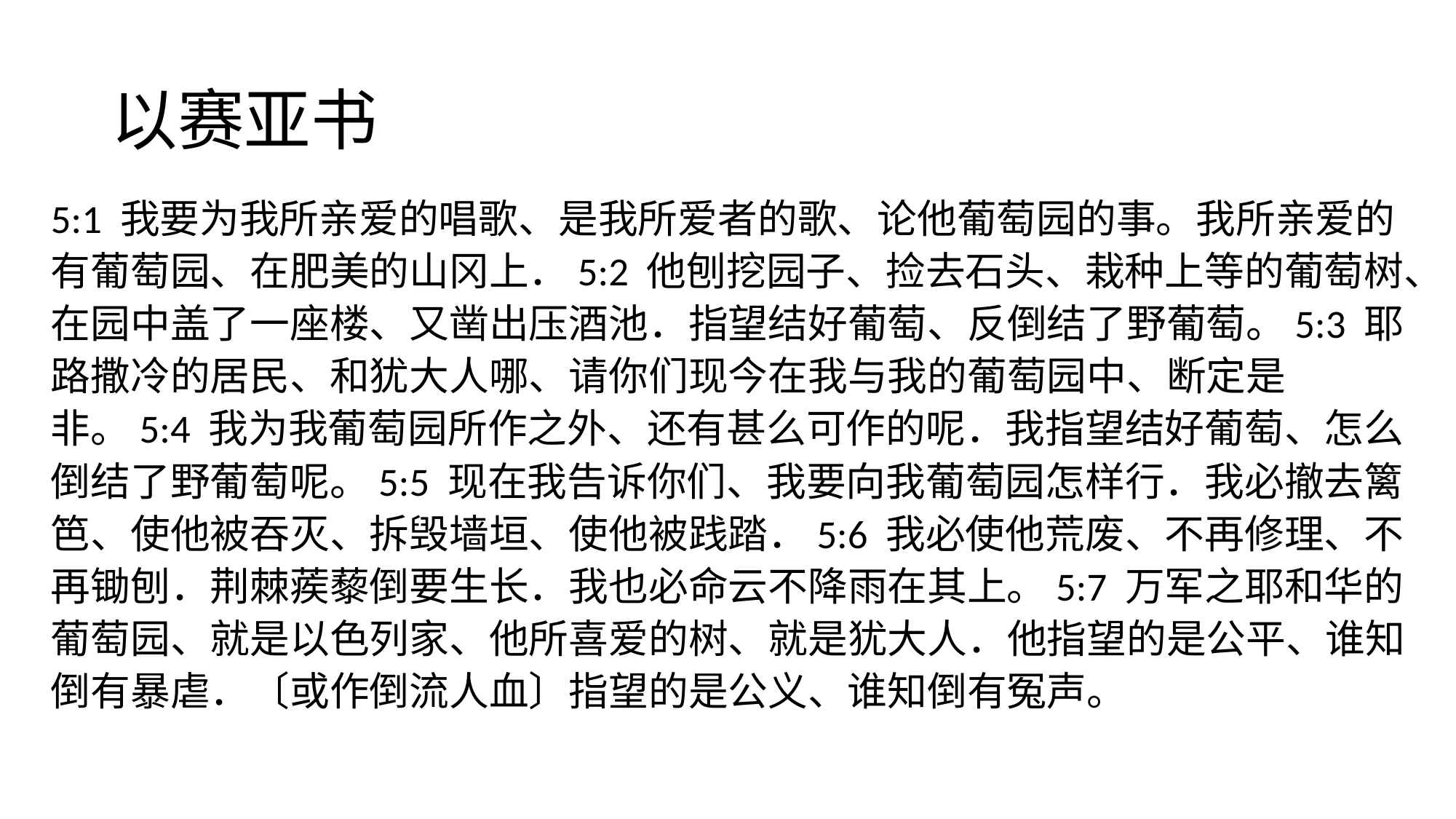

# 以赛亚书
5:1 我要为我所亲爱的唱歌、是我所爱者的歌、论他葡萄园的事。我所亲爱的有葡萄园、在肥美的山冈上．5:2 他刨挖园子、捡去石头、栽种上等的葡萄树、在园中盖了一座楼、又凿出压酒池．指望结好葡萄、反倒结了野葡萄。5:3 耶路撒冷的居民、和犹大人哪、请你们现今在我与我的葡萄园中、断定是非。5:4 我为我葡萄园所作之外、还有甚么可作的呢．我指望结好葡萄、怎么倒结了野葡萄呢。5:5 现在我告诉你们、我要向我葡萄园怎样行．我必撤去篱笆、使他被吞灭、拆毁墙垣、使他被践踏．5:6 我必使他荒废、不再修理、不再锄刨．荆棘蒺藜倒要生长．我也必命云不降雨在其上。5:7 万军之耶和华的葡萄园、就是以色列家、他所喜爱的树、就是犹大人．他指望的是公平、谁知倒有暴虐．〔或作倒流人血〕指望的是公义、谁知倒有冤声。